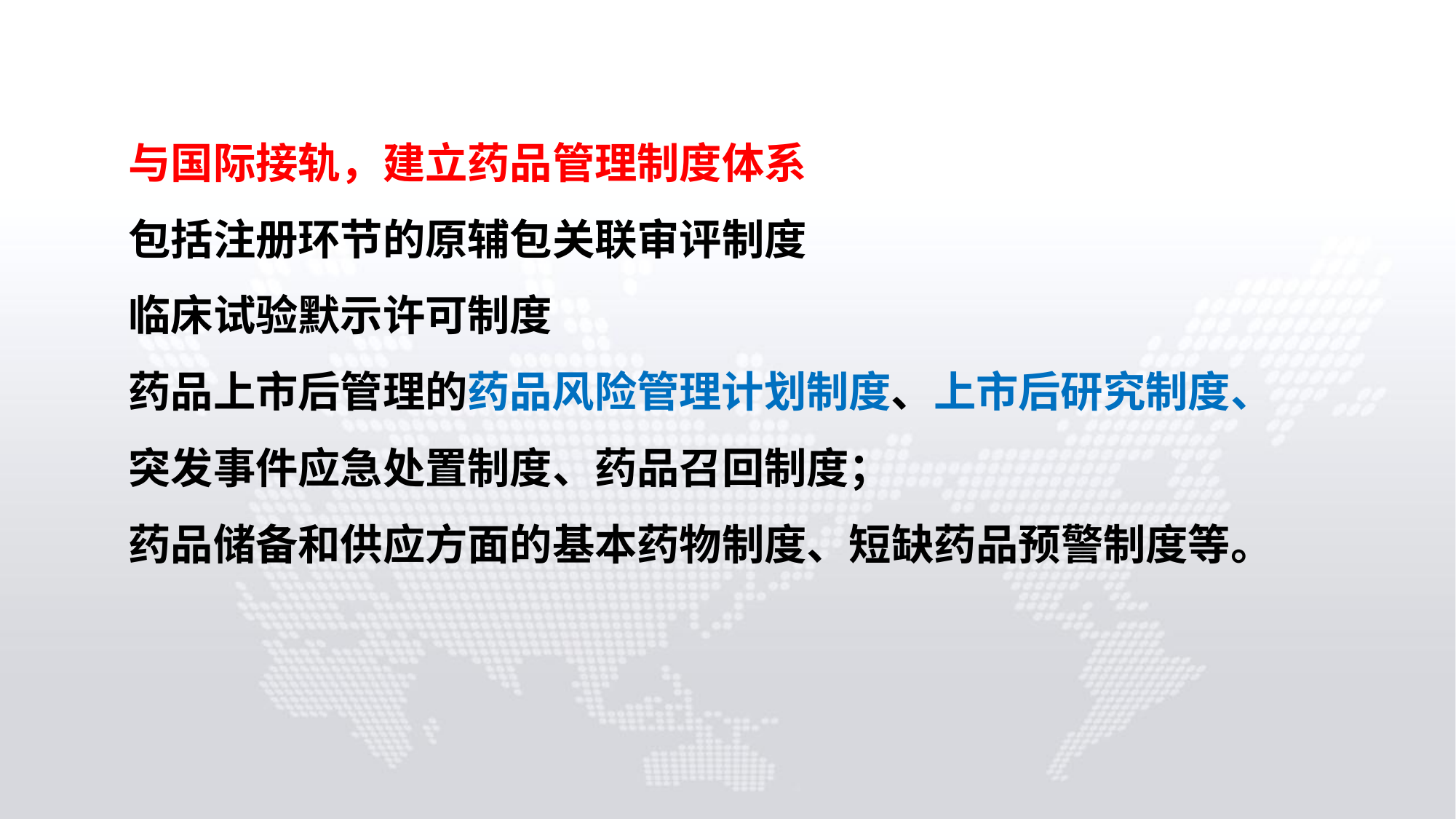

与国际接轨，建立药品管理制度体系
包括注册环节的原辅包关联审评制度
临床试验默示许可制度
药品上市后管理的药品风险管理计划制度、上市后研究制度、
突发事件应急处置制度、药品召回制度；
药品储备和供应方面的基本药物制度、短缺药品预警制度等。